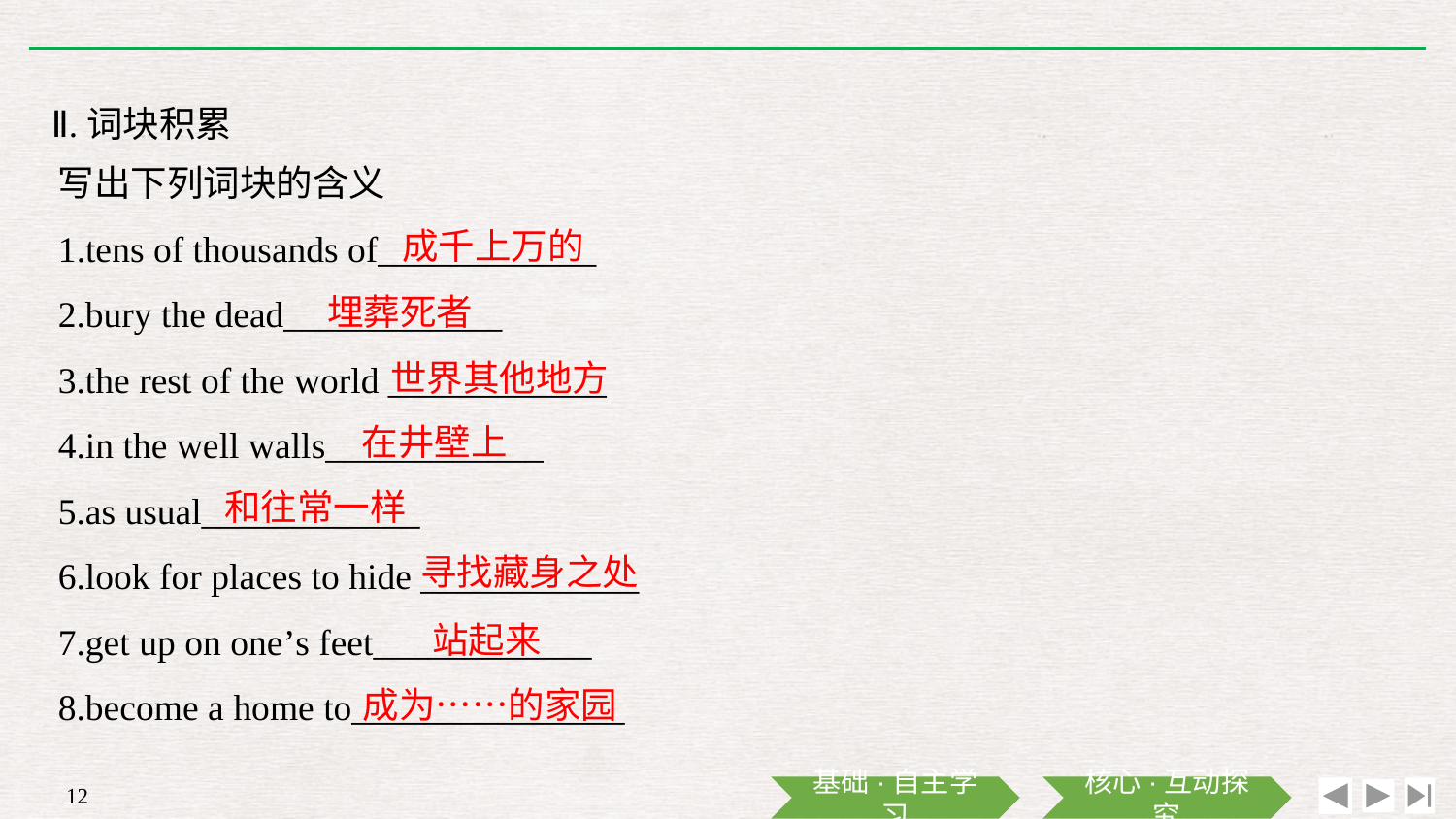

Ⅱ.词块积累
写出下列词块的含义
1.tens of thousands of____________
2.bury the dead____________
3.the rest of the world ____________
4.in the well walls____________
5.as usual____________
6.look for places to hide ____________
7.get up on one’s feet____________
8.become a home to_______________
成千上万的
埋葬死者
世界其他地方
在井壁上
和往常一样
寻找藏身之处
站起来
成为……的家园